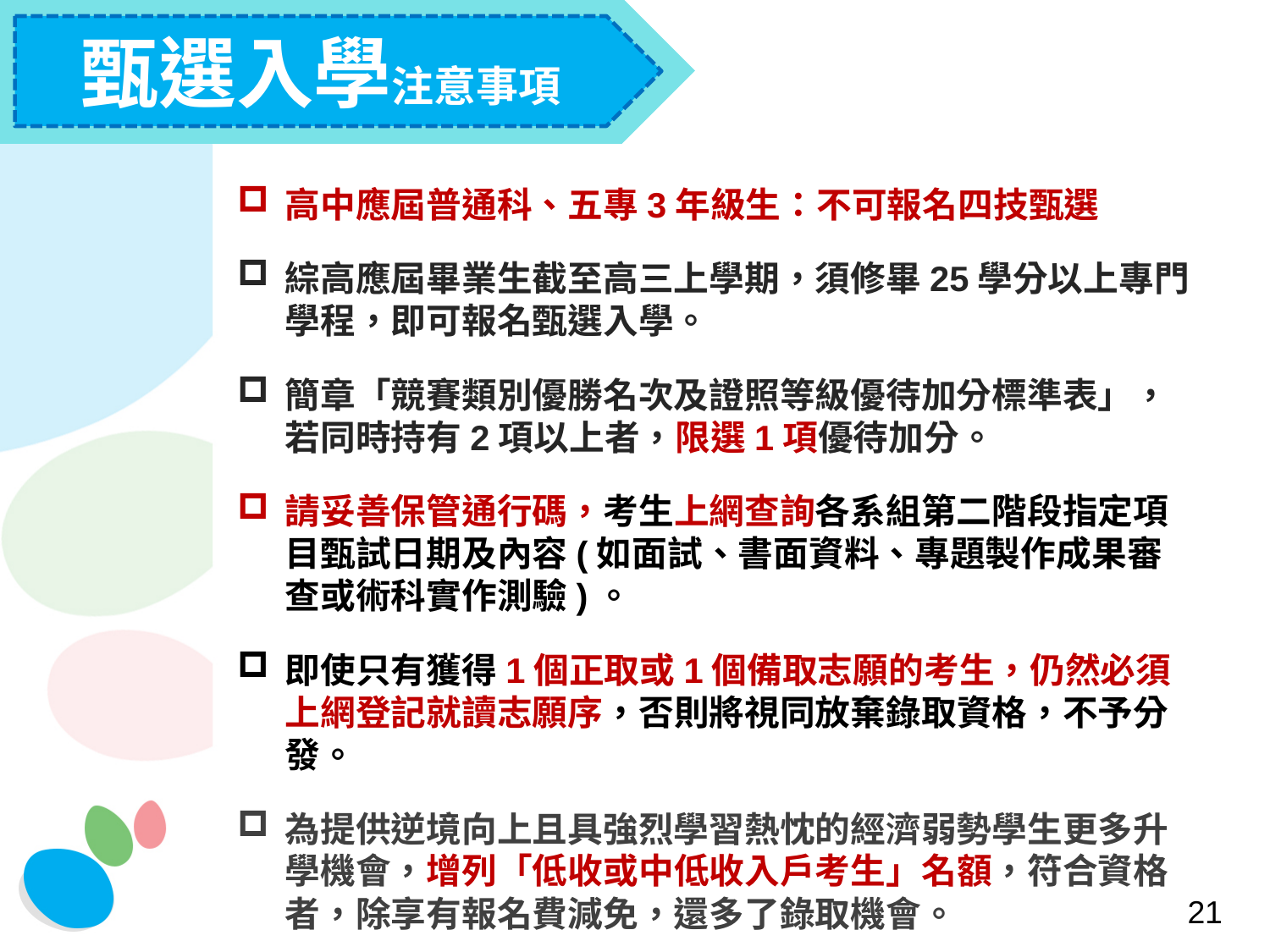

甄選入學注意事項
高中應屆普通科、五專3年級生：不可報名四技甄選
綜高應屆畢業生截至高三上學期，須修畢25學分以上專門學程，即可報名甄選入學。
簡章「競賽類別優勝名次及證照等級優待加分標準表」，若同時持有2項以上者，限選1項優待加分。
請妥善保管通行碼，考生上網查詢各系組第二階段指定項目甄試日期及內容(如面試、書面資料、專題製作成果審查或術科實作測驗)。
即使只有獲得1個正取或1個備取志願的考生，仍然必須上網登記就讀志願序，否則將視同放棄錄取資格，不予分發。
為提供逆境向上且具強烈學習熱忱的經濟弱勢學生更多升學機會，增列「低收或中低收入戶考生」名額，符合資格者，除享有報名費減免，還多了錄取機會。